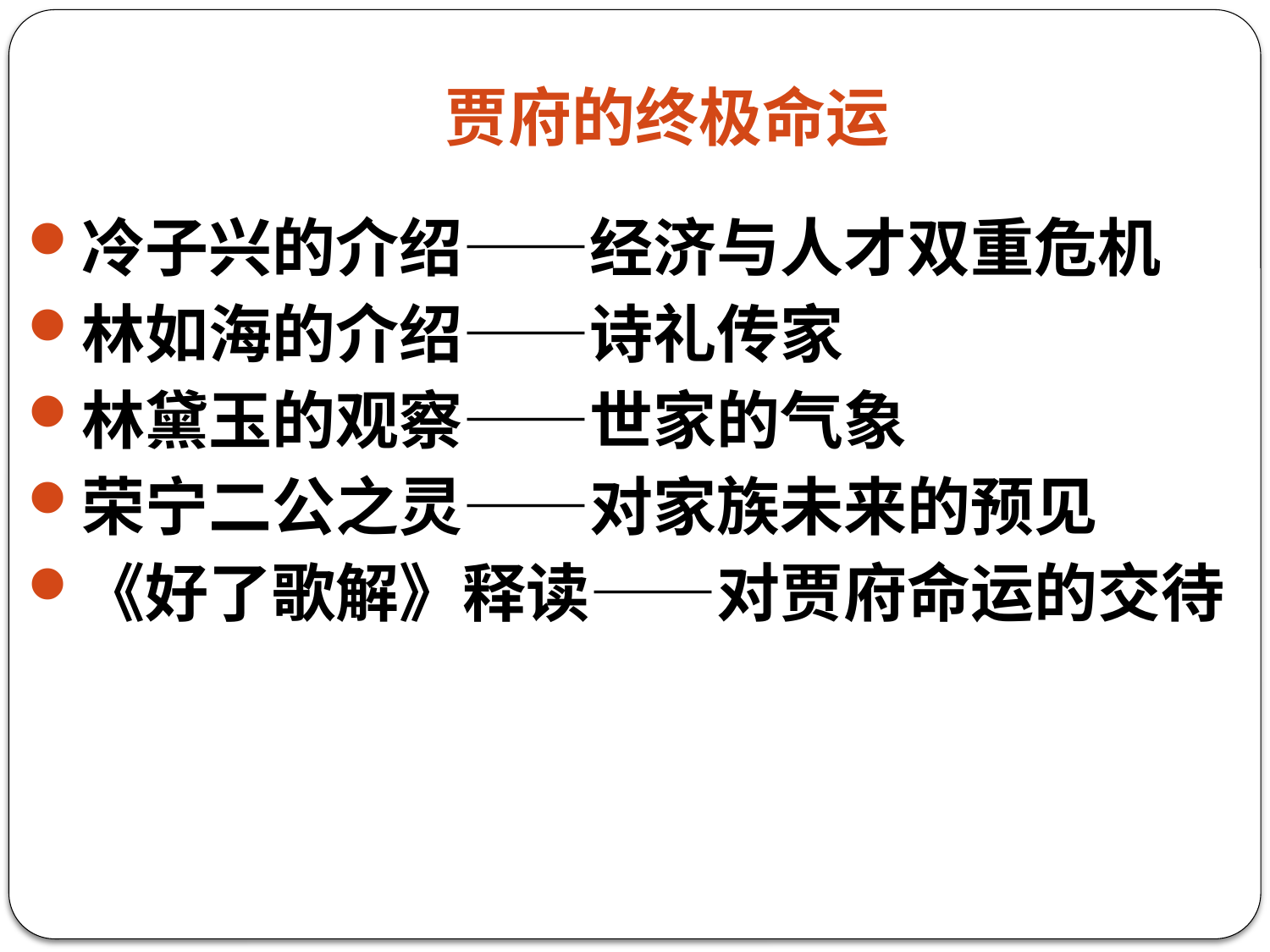

# 贾府的终极命运
冷子兴的介绍——经济与人才双重危机
林如海的介绍——诗礼传家
林黛玉的观察——世家的气象
荣宁二公之灵——对家族未来的预见
《好了歌解》释读——对贾府命运的交待